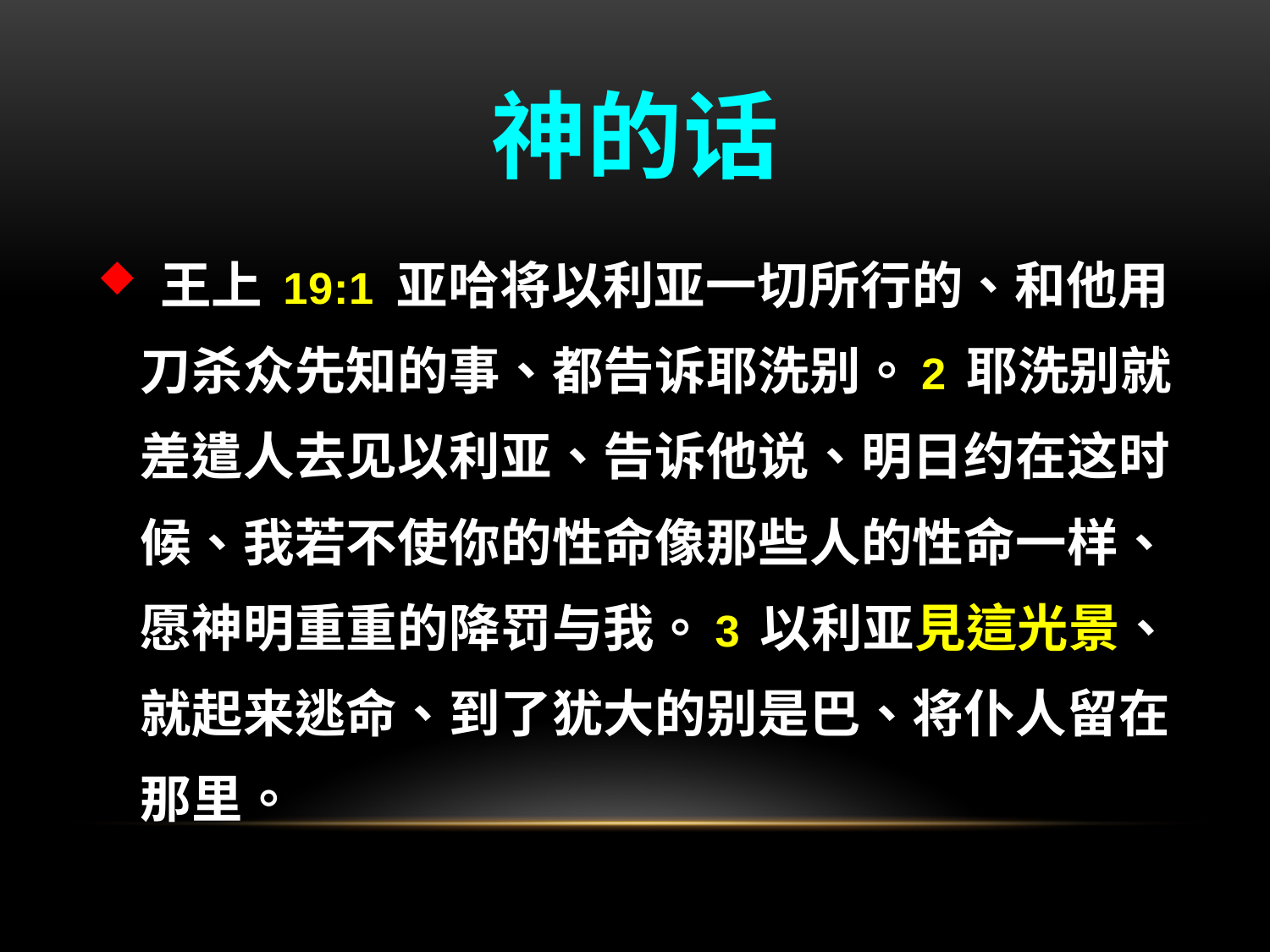

# 神的话
 王上 19:1 亚哈将以利亚一切所行的、和他用刀杀众先知的事、都告诉耶洗别。2 耶洗别就差遣人去见以利亚、告诉他说、明日约在这时候、我若不使你的性命像那些人的性命一样、愿神明重重的降罚与我。3 以利亚見這光景、就起来逃命、到了犹大的别是巴、将仆人留在那里。